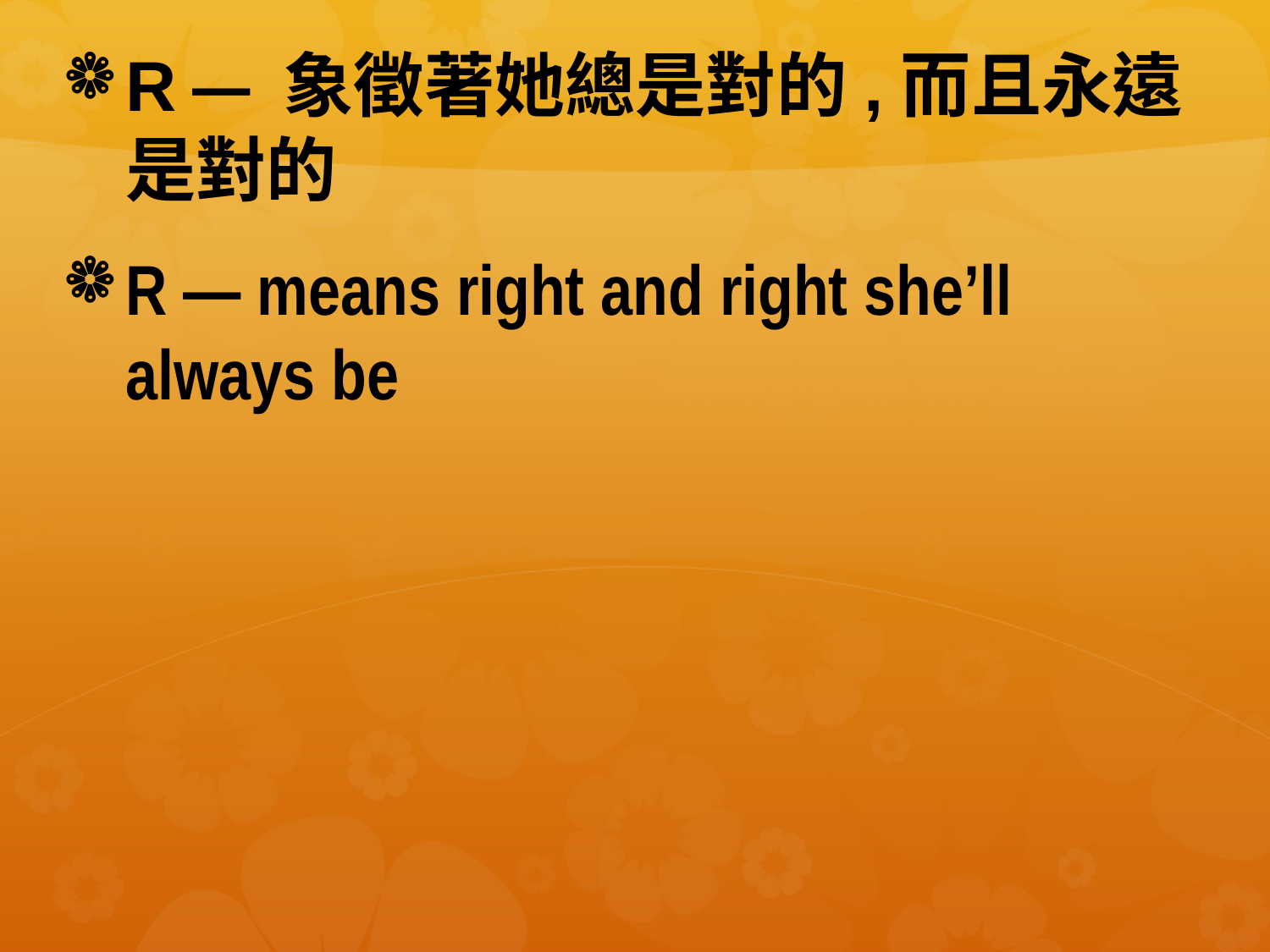

#
R — 象徵著她總是對的,而且永遠是對的
R — means right and right she’ll always be